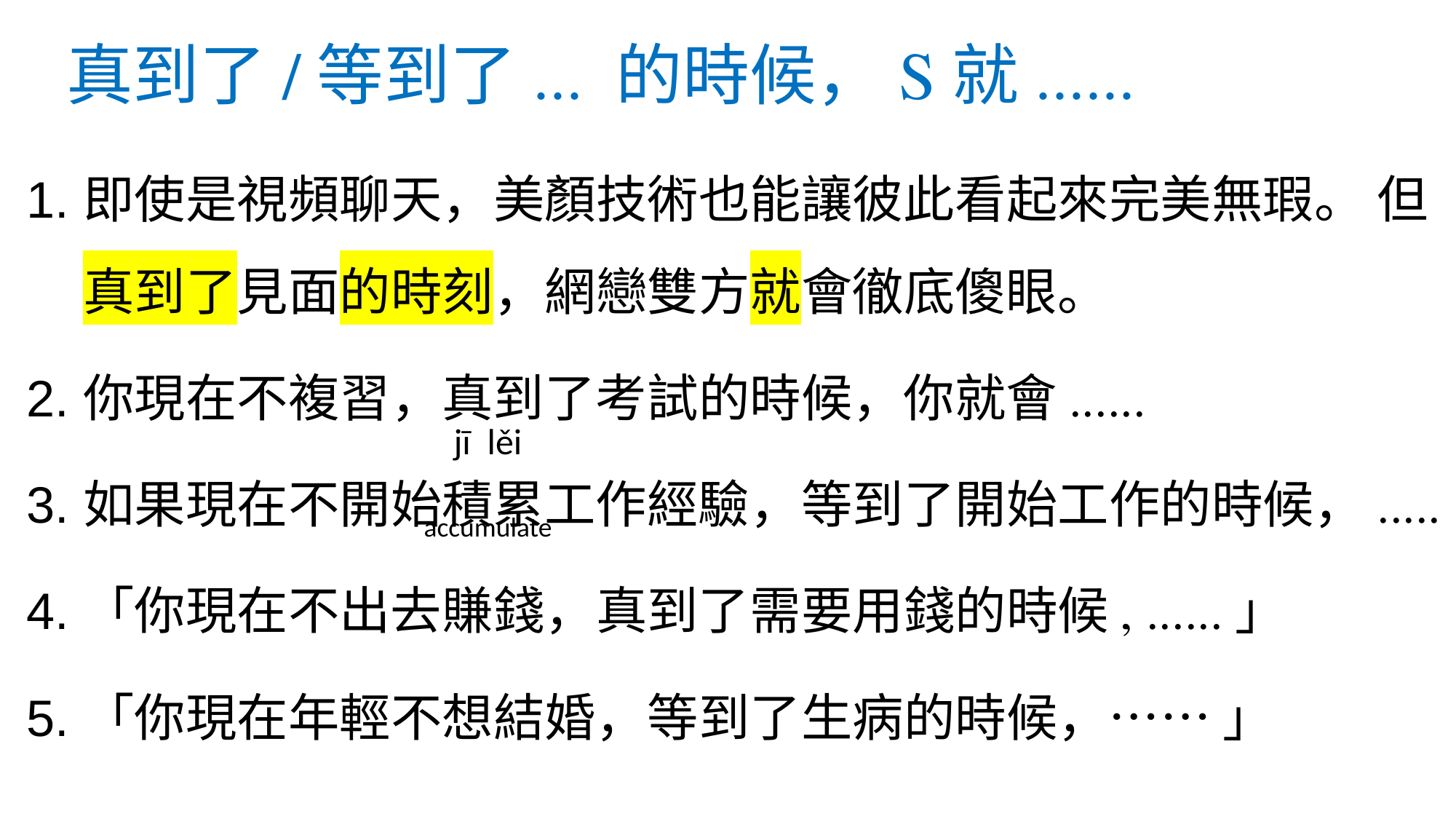

# 真到了/等到了... 的時候，S就......
即使是視頻聊天，美顏技術也能讓彼此看起來完美無瑕。 但真到了見面的時刻，網戀雙方就會徹底傻眼。
你現在不複習，真到了考試的時候，你就會......
如果現在不開始積累工作經驗，等到了開始工作的時候，.....
「你現在不出去賺錢，真到了需要用錢的時候, ......」
「你現在年輕不想結婚，等到了生病的時候，…… 」
jī  lěi
accumulate